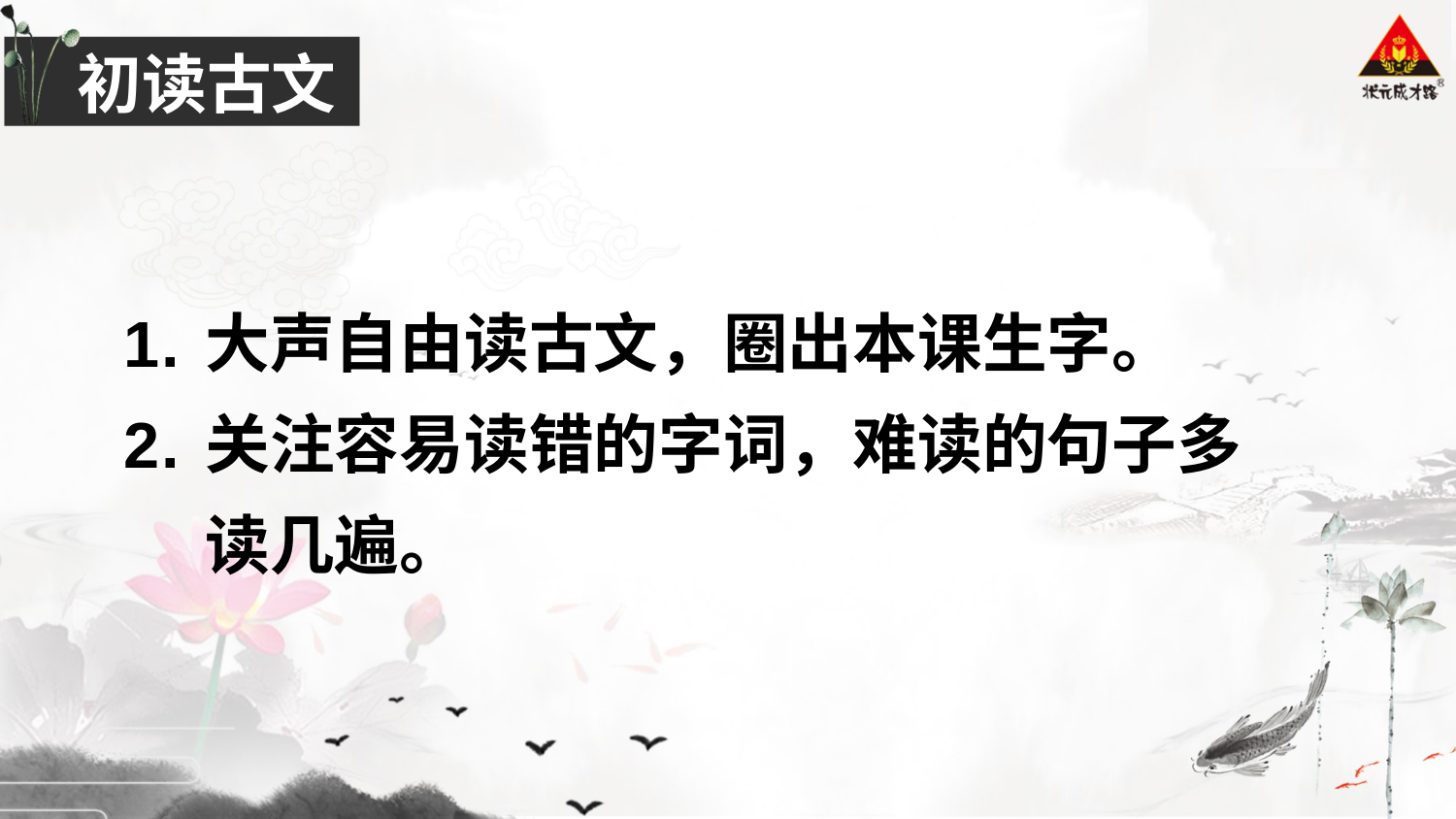

初读古文
大声自由读古文，圈出本课生字。
关注容易读错的字词，难读的句子多读几遍。